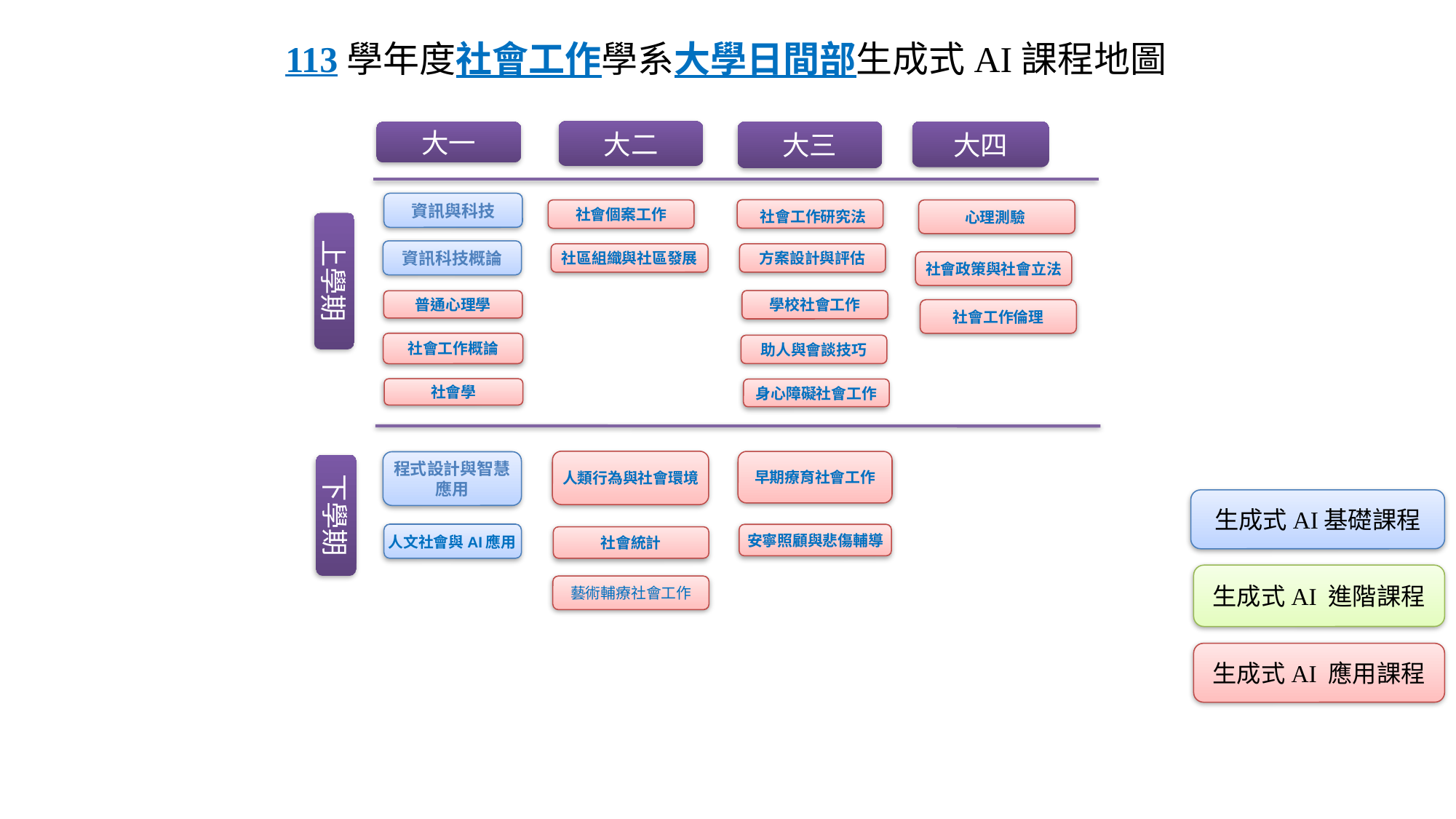

113學年度社會工作學系大學日間部生成式AI課程地圖
大三

大二

大四

大一

資訊與科技

心理測驗
社會個案工作

社會工作研究法

上學期
資訊科技概論
社區組織與社區發展
方案設計與評估
社會政策與社會立法
學校社會工作
普通心理學
社會工作倫理
社會工作概論
助人與會談技巧
社會學
身心障礙社會工作

人類行為與社會環境
早期療育社會工作
程式設計與智慧應用

下學期

生成式AI基礎課程

安寧照顧與悲傷輔導
社會統計
人文社會與AI應用

生成式AI 進階課程
藝術輔療社會工作
生成式AI 應用課程